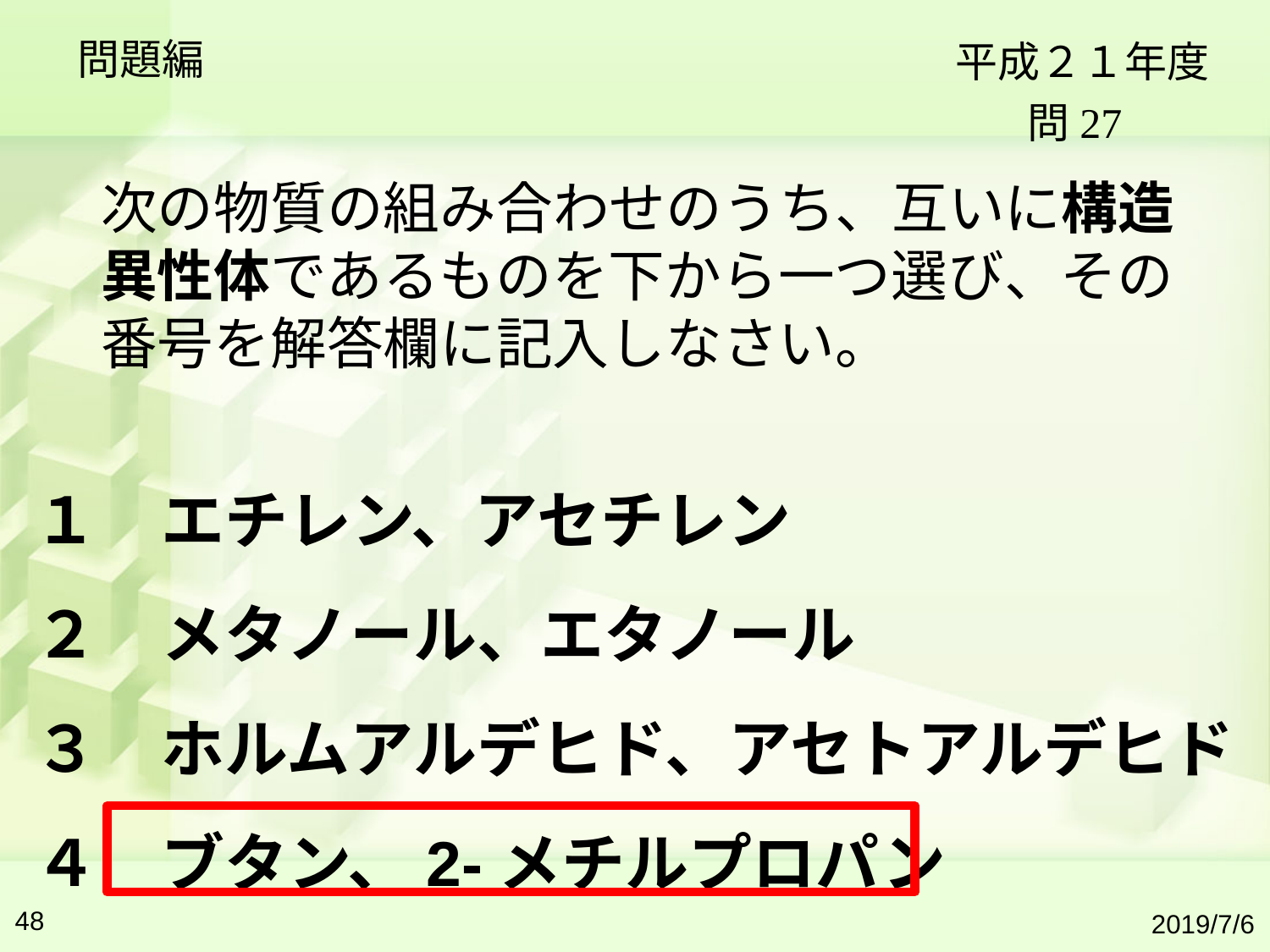

問題編
平成２１年度
問27
次の物質の組み合わせのうち、互いに構造異性体であるものを下から一つ選び、その番号を解答欄に記入しなさい。
１　エチレン、アセチレン
２　メタノール、エタノール
３　ホルムアルデヒド、アセトアルデヒド
４　ブタン、2-メチルプロパン

48
2019/7/6